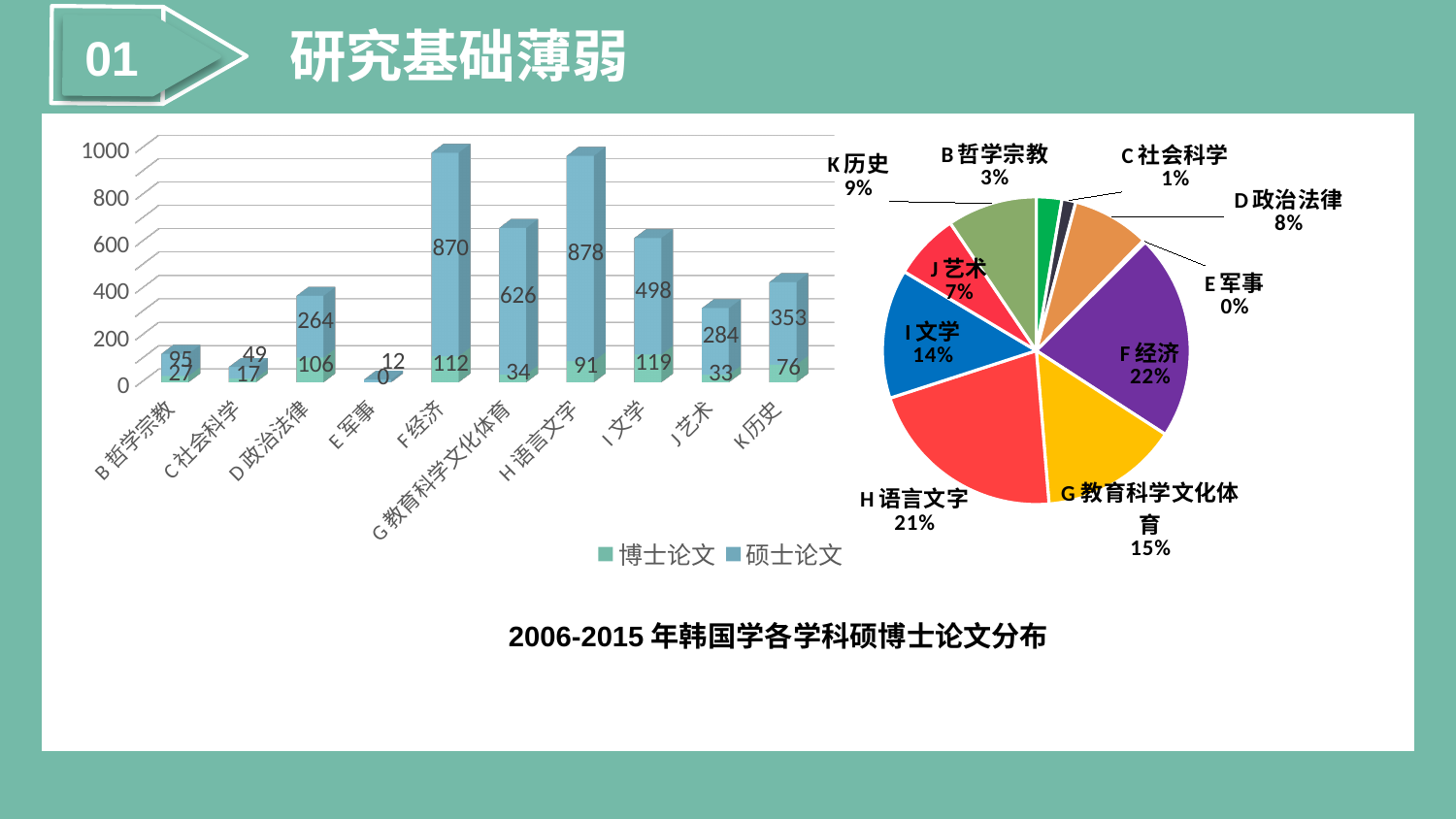

01
研究基础薄弱

[unsupported chart]

### Chart

| Category | 发文数 |
|---|---|
| B哲学宗教 | 122.0 |
| C社会科学 | 66.0 |
| D政治法律 | 370.0 |
| E军事 | 12.0 |
| F经济 | 982.0 |
| G教育科学文化体育 | 660.0 |
| H语言文字 | 969.0 |
| I文学 | 617.0 |
| J艺术 | 317.0 |
| K历史 | 429.0 |
2006-2015年韩国学各学科硕博士论文分布